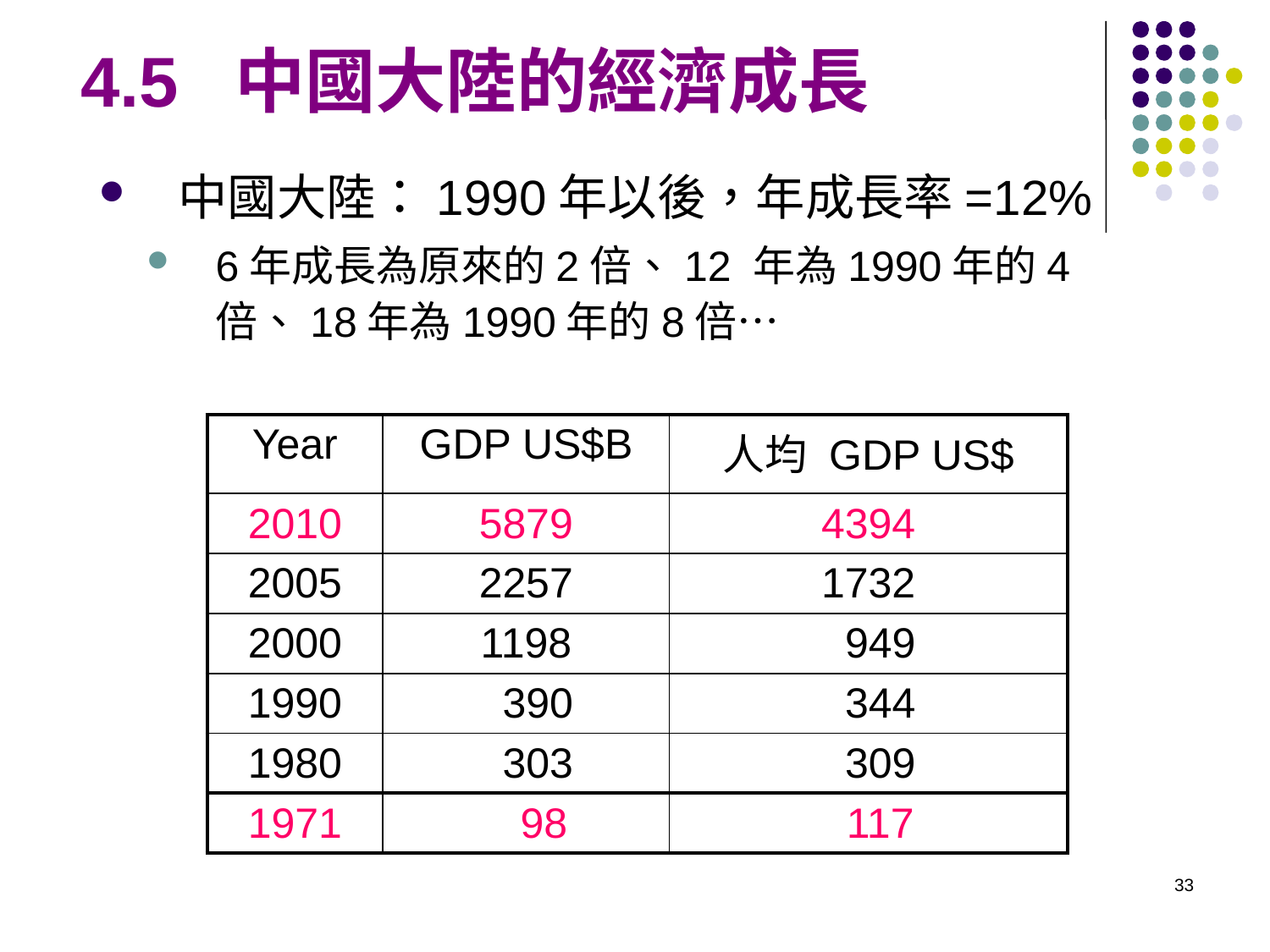

# 4.5  中國大陸的經濟成長
中國大陸：1990年以後，年成長率=12%
6年成長為原來的2倍、12 年為1990年的4倍、18年為1990年的8倍…
| Year | GDP US$B | 人均 GDP US$ |
| --- | --- | --- |
| 2010 | 5879 | 4394 |
| 2005 | 2257 | 1732 |
| 2000 | 1198 | 949 |
| 1990 | 390 | 344 |
| 1980 | 303 | 309 |
| 1971 | 98 | 117 |
33